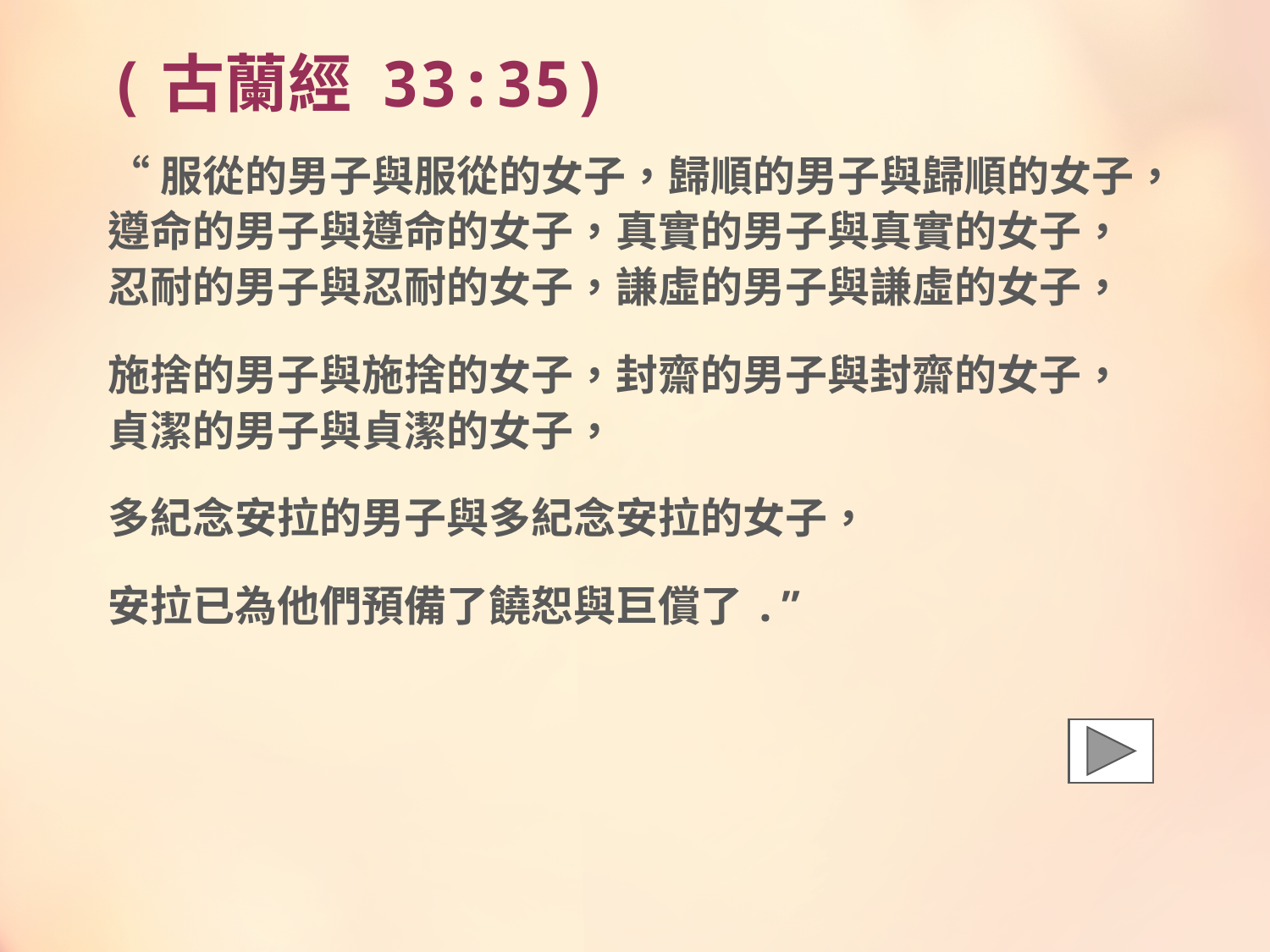

# (古蘭經 33:35)
“服從的男子與服從的女子，歸順的男子與歸順的女子，遵命的男子與遵命的女子，真實的男子與真實的女子，忍耐的男子與忍耐的女子，謙虛的男子與謙虛的女子，
施捨的男子與施捨的女子，封齋的男子與封齋的女子，貞潔的男子與貞潔的女子，
多紀念安拉的男子與多紀念安拉的女子，
安拉已為他們預備了饒恕與巨償了.”